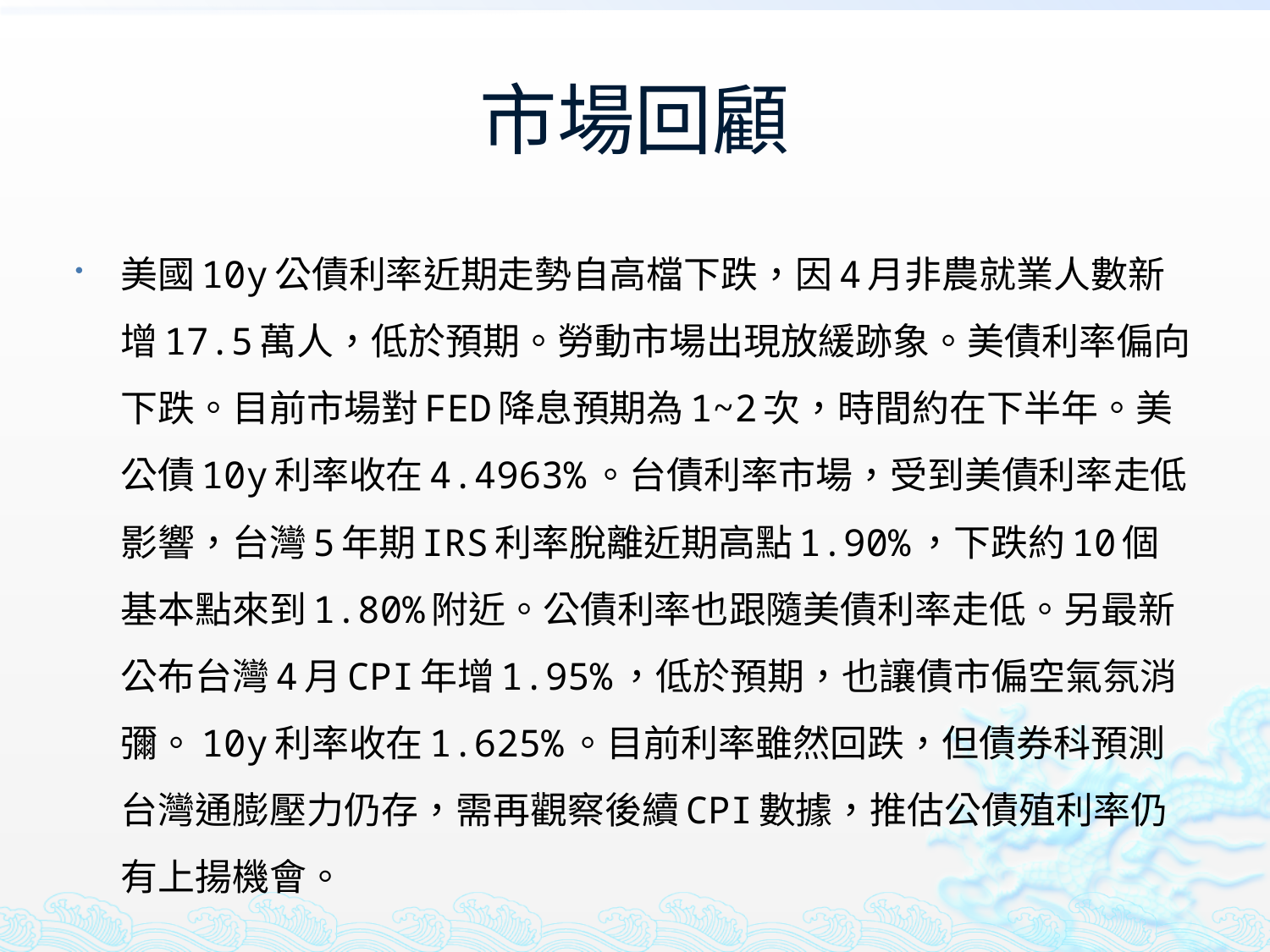

# 市場回顧
美國10y公債利率近期走勢自高檔下跌，因4月非農就業人數新增17.5萬人，低於預期。勞動市場出現放緩跡象。美債利率偏向下跌。目前市場對FED降息預期為1~2次，時間約在下半年。美公債10y利率收在4.4963%。台債利率市場，受到美債利率走低影響，台灣5年期IRS利率脫離近期高點1.90%，下跌約10個基本點來到1.80%附近。公債利率也跟隨美債利率走低。另最新公布台灣4月CPI年增1.95%，低於預期，也讓債市偏空氣氛消彌。10y利率收在1.625%。目前利率雖然回跌，但債券科預測台灣通膨壓力仍存，需再觀察後續CPI數據，推估公債殖利率仍有上揚機會。